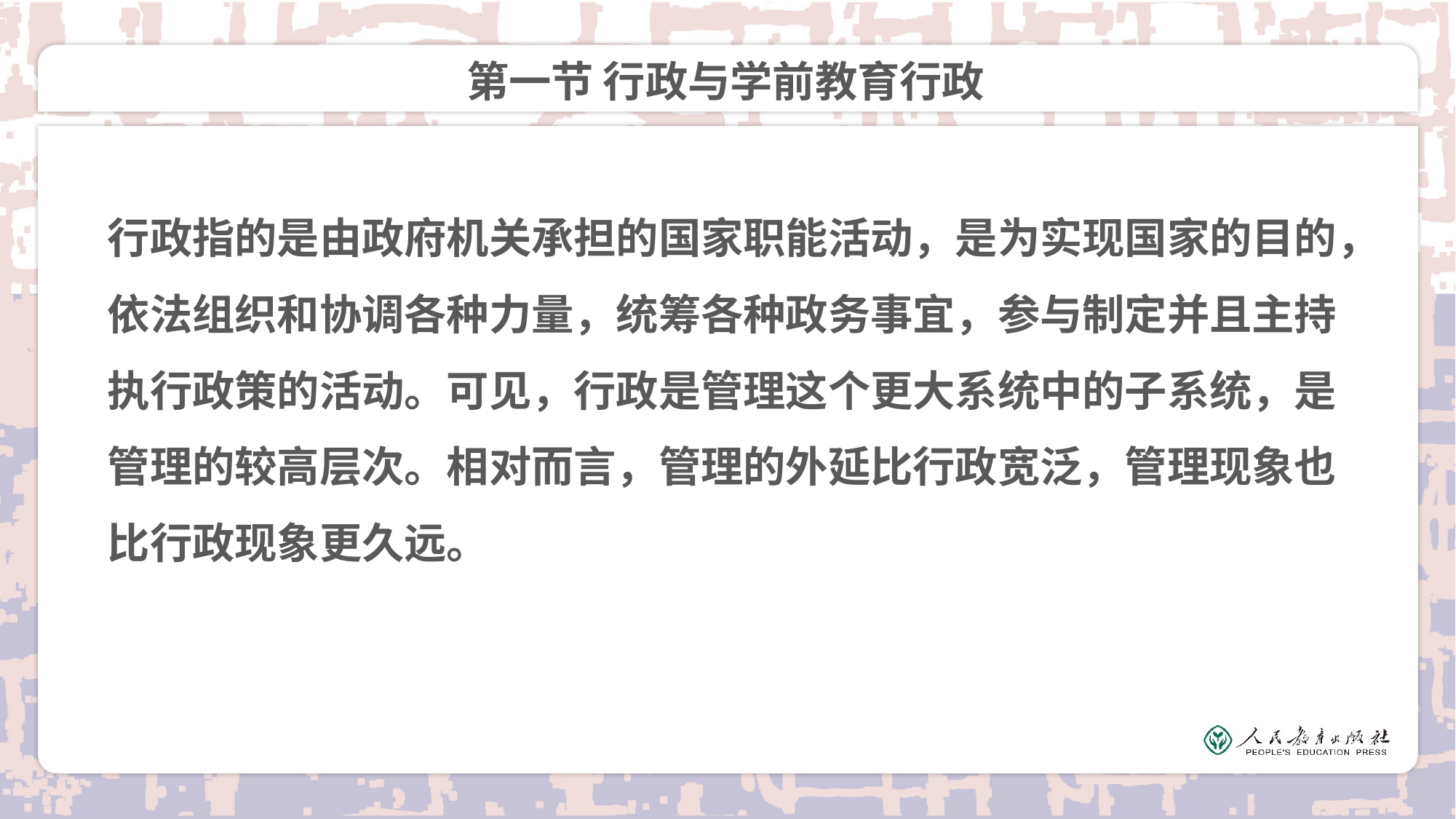

# 第一节 行政与学前教育行政
行政指的是由政府机关承担的国家职能活动，是为实现国家的目的，依法组织和协调各种力量，统筹各种政务事宜，参与制定并且主持执行政策的活动。可见，行政是管理这个更大系统中的子系统，是管理的较高层次。相对而言，管理的外延比行政宽泛，管理现象也比行政现象更久远。